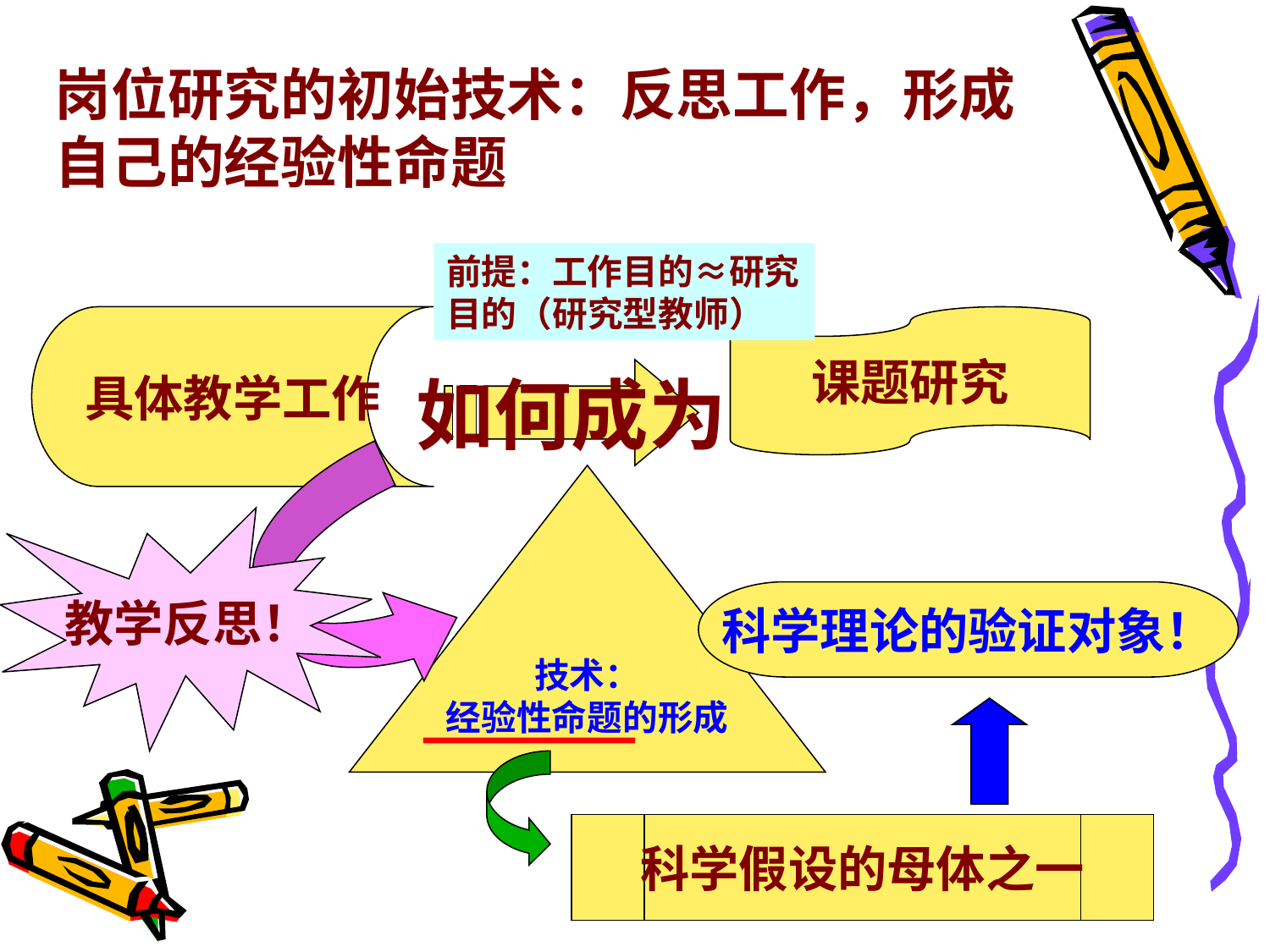

岗位研究的初始技术：反思工作，形成自己的经验性命题
前提：工作目的≈研究目的（研究型教师）
具体教学工作
课题研究
如何成为

技术：
经验性命题的形成
教学反思！
科学理论的验证对象！

科学假设的母体之一